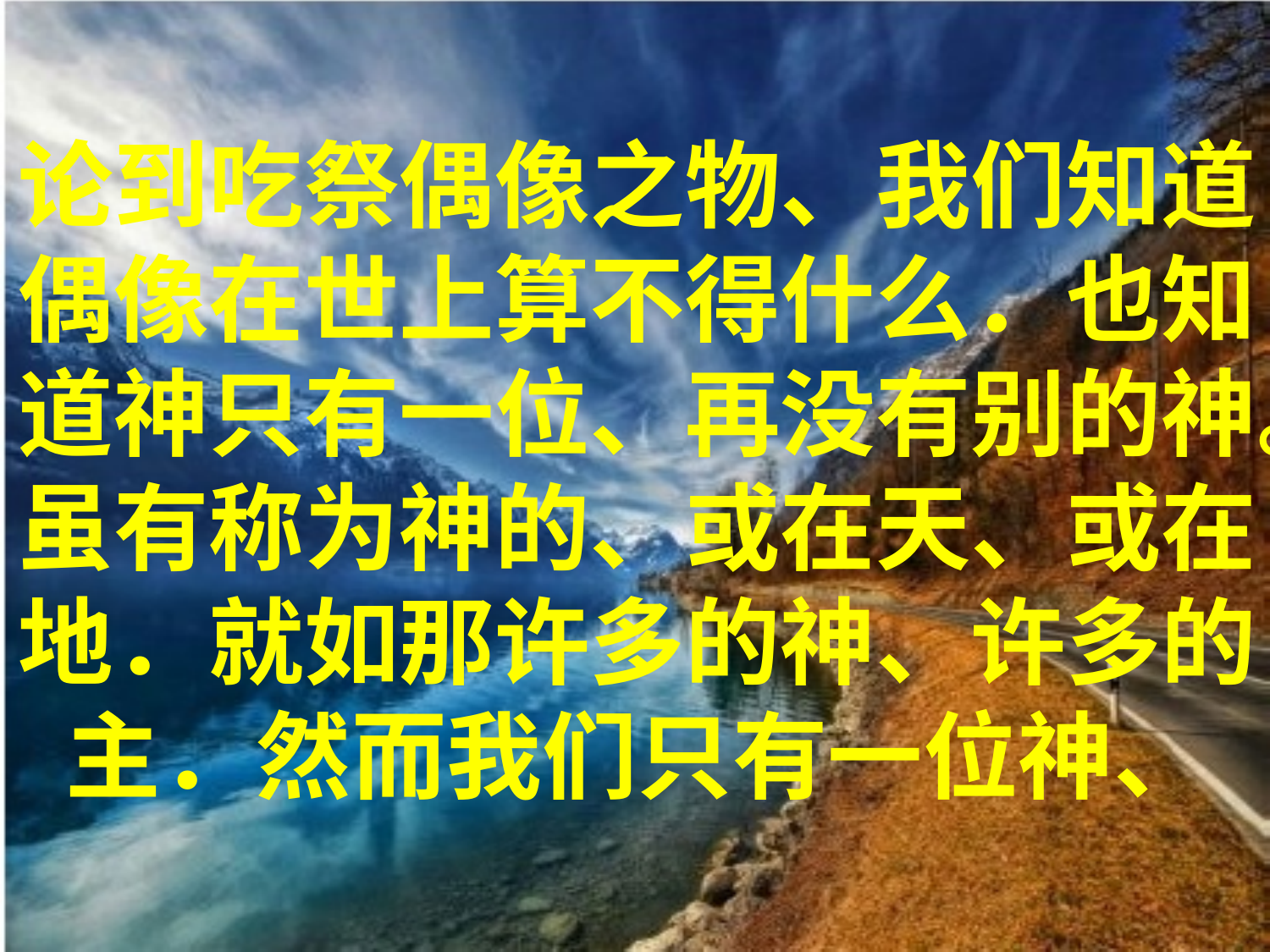

论到吃祭偶像之物、我们知道偶像在世上算不得什么．也知道神只有一位、再没有别的神。虽有称为神的、或在天、或在地．就如那许多的神、许多的主．然而我们只有一位神、